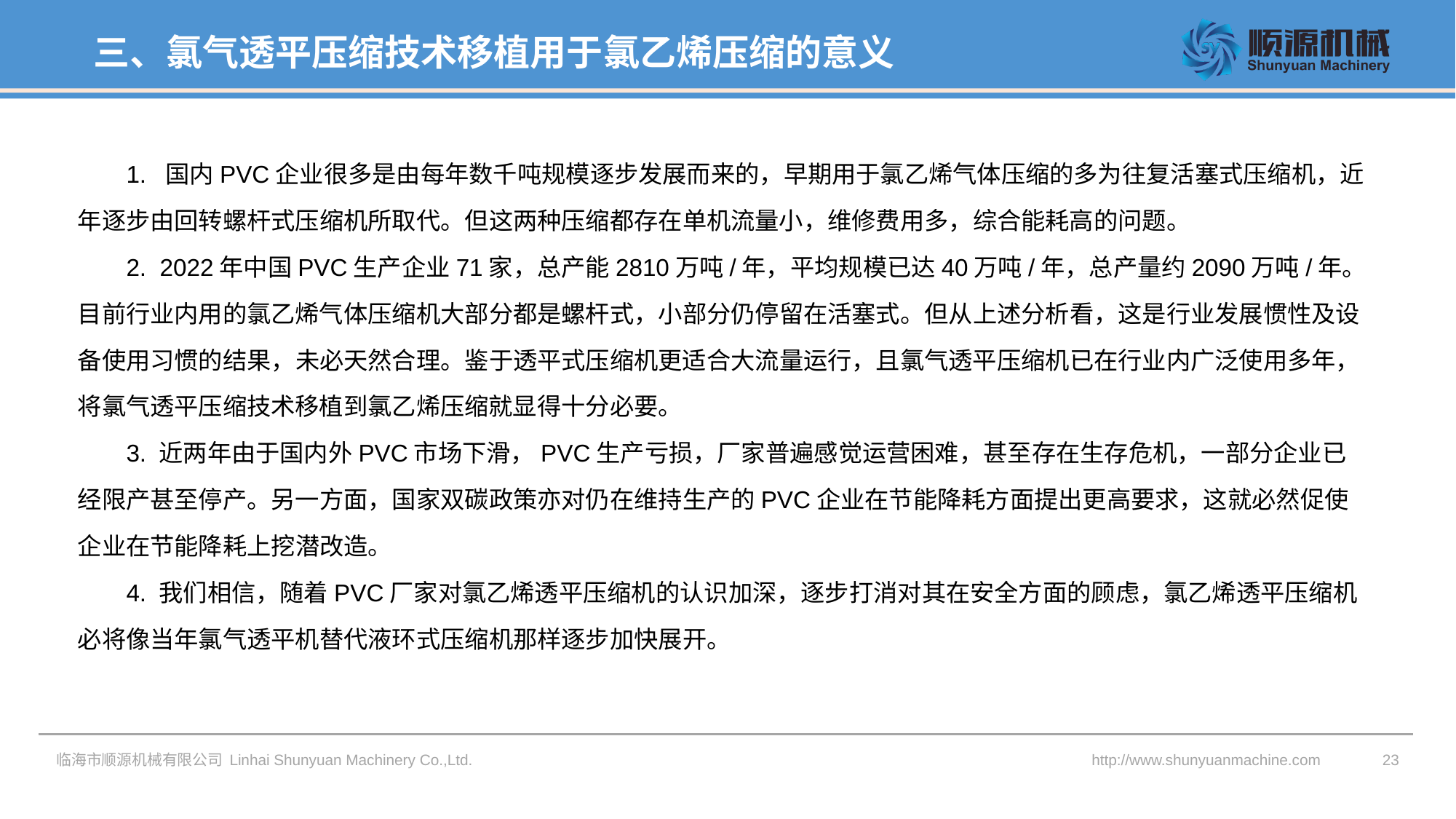

三、氯气透平压缩技术移植用于氯乙烯压缩的意义
1.  国内PVC企业很多是由每年数千吨规模逐步发展而来的，早期用于氯乙烯气体压缩的多为往复活塞式压缩机，近年逐步由回转螺杆式压缩机所取代。但这两种压缩都存在单机流量小，维修费用多，综合能耗高的问题。
2.  2022年中国PVC生产企业71家，总产能2810万吨/年，平均规模已达40万吨/年，总产量约2090万吨/年。目前行业内用的氯乙烯气体压缩机大部分都是螺杆式，小部分仍停留在活塞式。但从上述分析看，这是行业发展惯性及设备使用习惯的结果，未必天然合理。鉴于透平式压缩机更适合大流量运行，且氯气透平压缩机已在行业内广泛使用多年，将氯气透平压缩技术移植到氯乙烯压缩就显得十分必要。
3. 近两年由于国内外PVC市场下滑，PVC生产亏损，厂家普遍感觉运营困难，甚至存在生存危机，一部分企业已经限产甚至停产。另一方面，国家双碳政策亦对仍在维持生产的PVC企业在节能降耗方面提出更高要求，这就必然促使企业在节能降耗上挖潜改造。
4. 我们相信，随着PVC厂家对氯乙烯透平压缩机的认识加深，逐步打消对其在安全方面的顾虑，氯乙烯透平压缩机必将像当年氯气透平机替代液环式压缩机那样逐步加快展开。